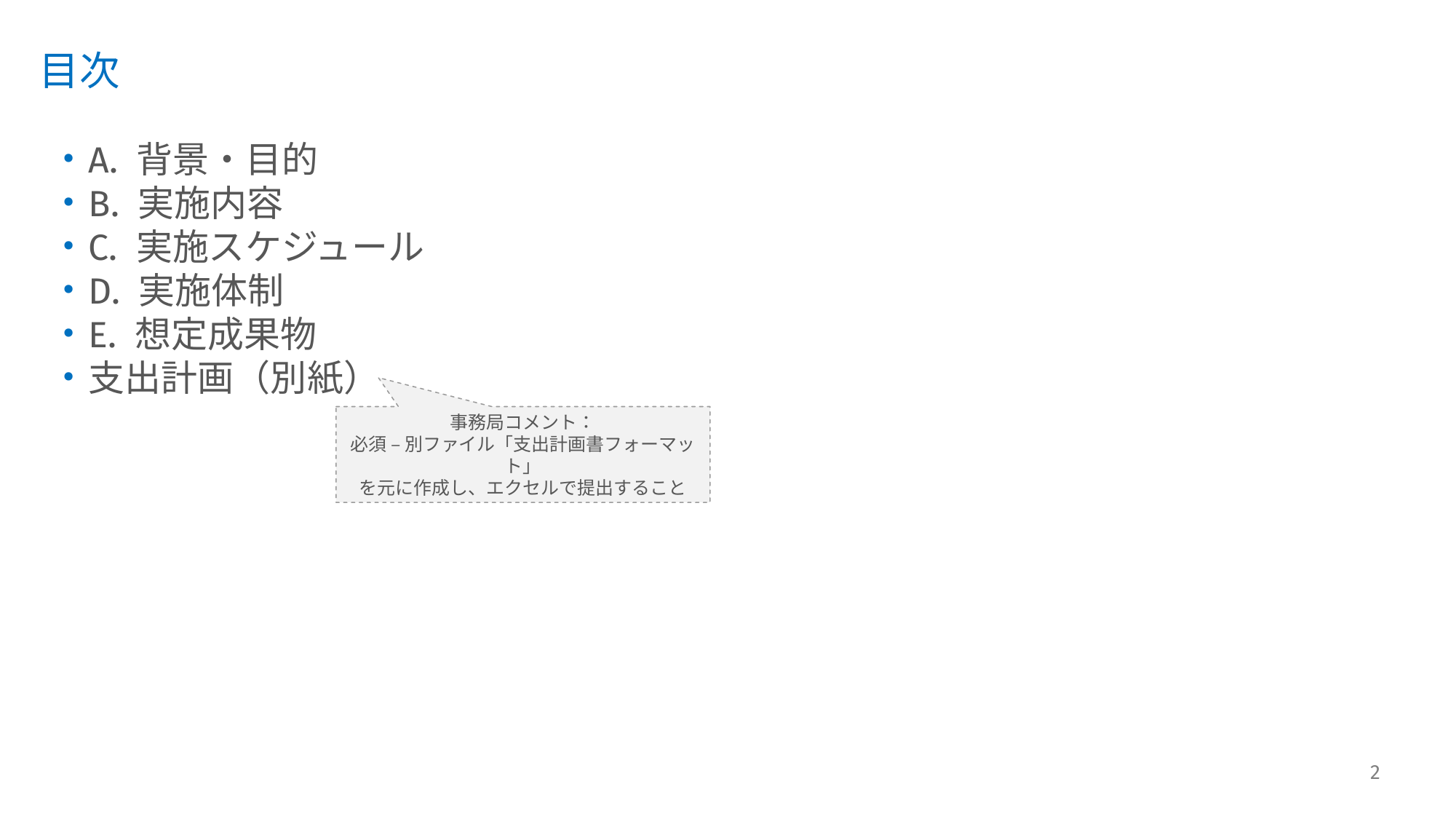

目次
A. 背景・目的
B. 実施内容
C. 実施スケジュール
D. 実施体制
E. 想定成果物
支出計画（別紙）
事務局コメント：
必須 – 別ファイル「支出計画書フォーマット」
を元に作成し、エクセルで提出すること